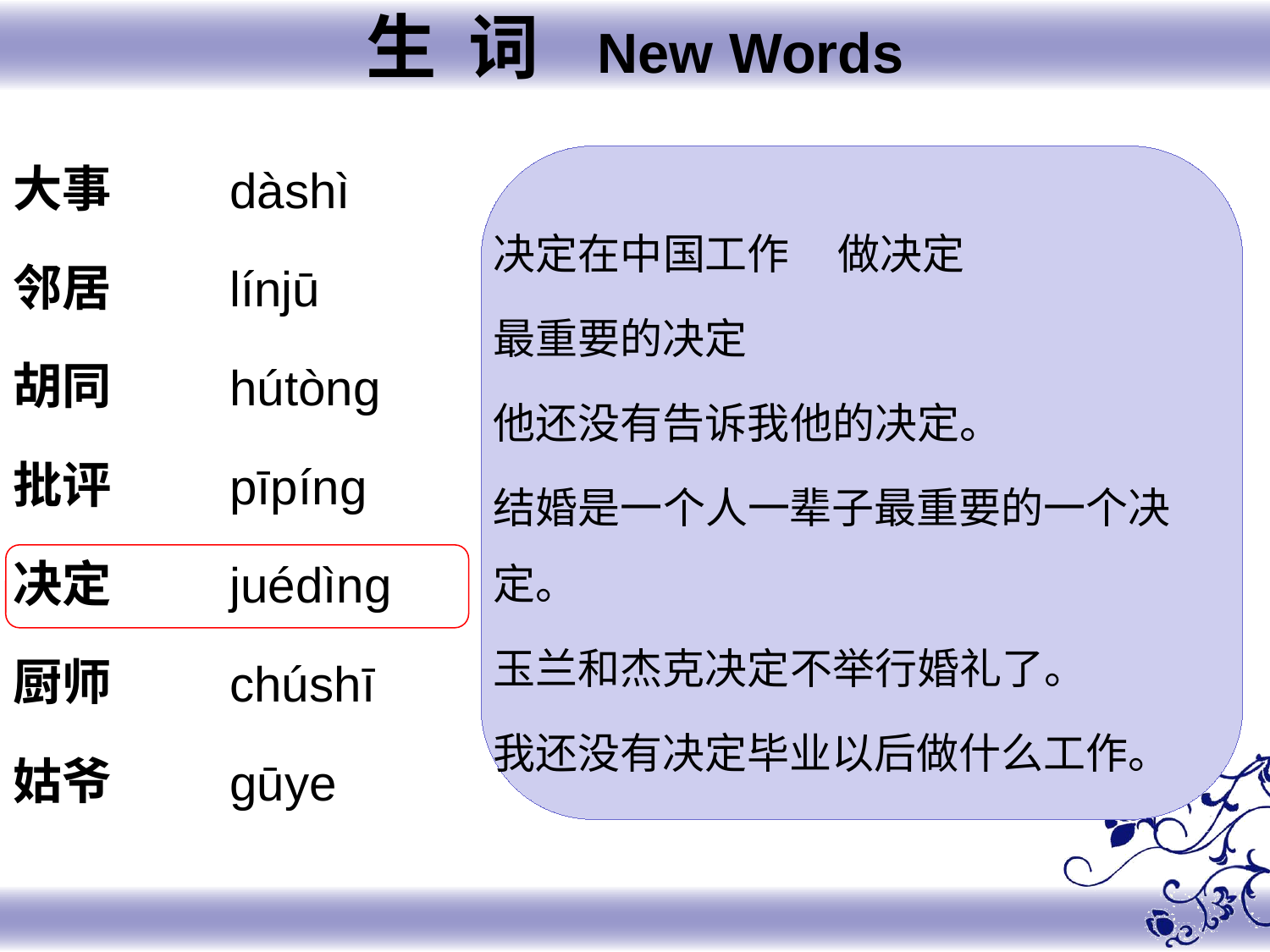

生  词   New Words
大事
邻居
胡同
批评
决定
厨师
姑爷
dàshì
línjū
hútòng
pīpíng
juédìng
chúshī
gūye

决定在中国工作     做决定
最重要的决定
他还没有告诉我他的决定。
结婚是一个人一辈子最重要的一个决定。
玉兰和杰克决定不举行婚礼了。
我还没有决定毕业以后做什么工作。